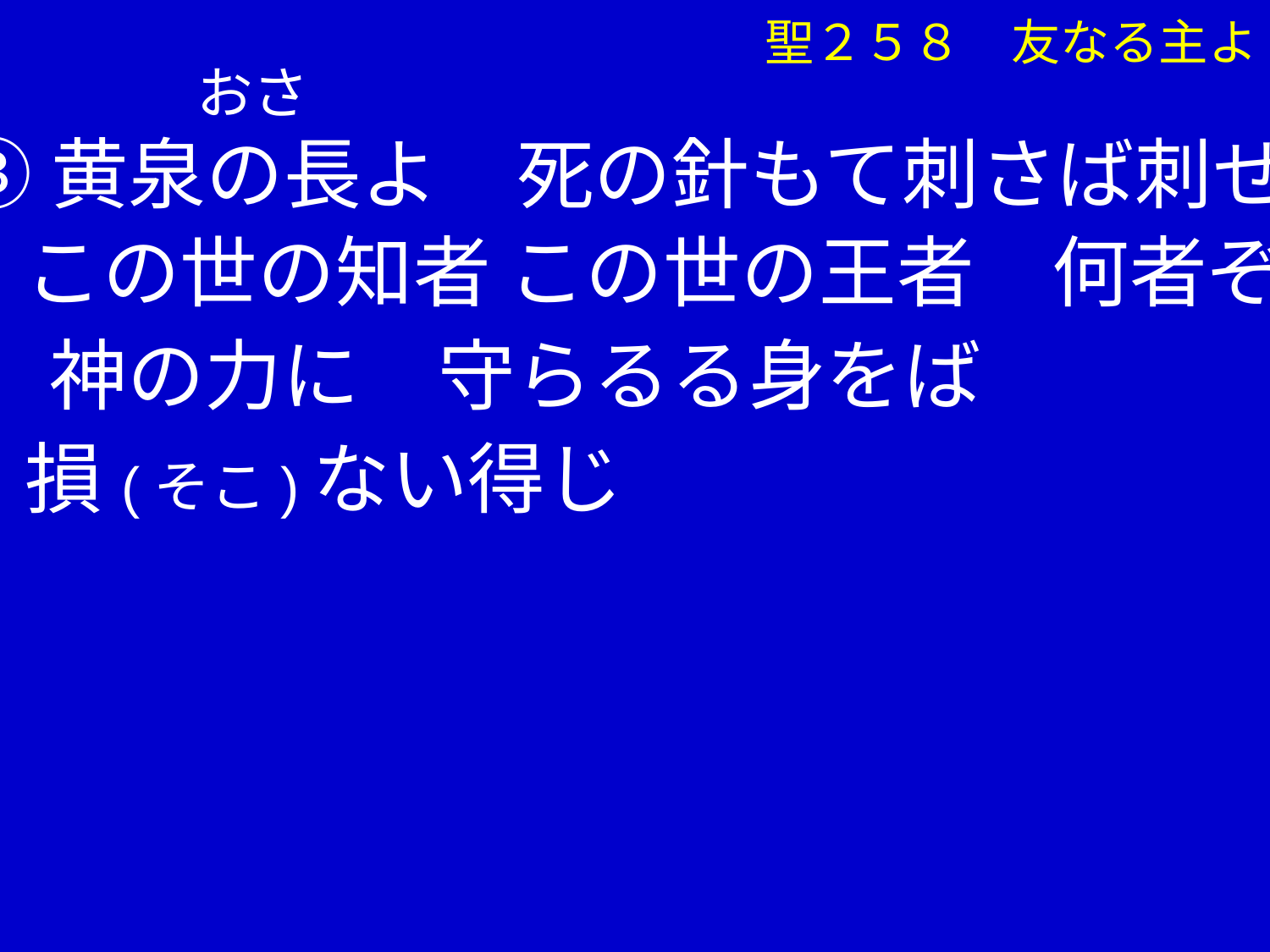

聖２５８　友なる主よ
                  おさ
③黄泉の長よ　死の針もて刺さば刺せ
   この世の知者 この世の王者　何者ぞ
　 神の力に　守らるる身をば
   損(そこ)ない得じ